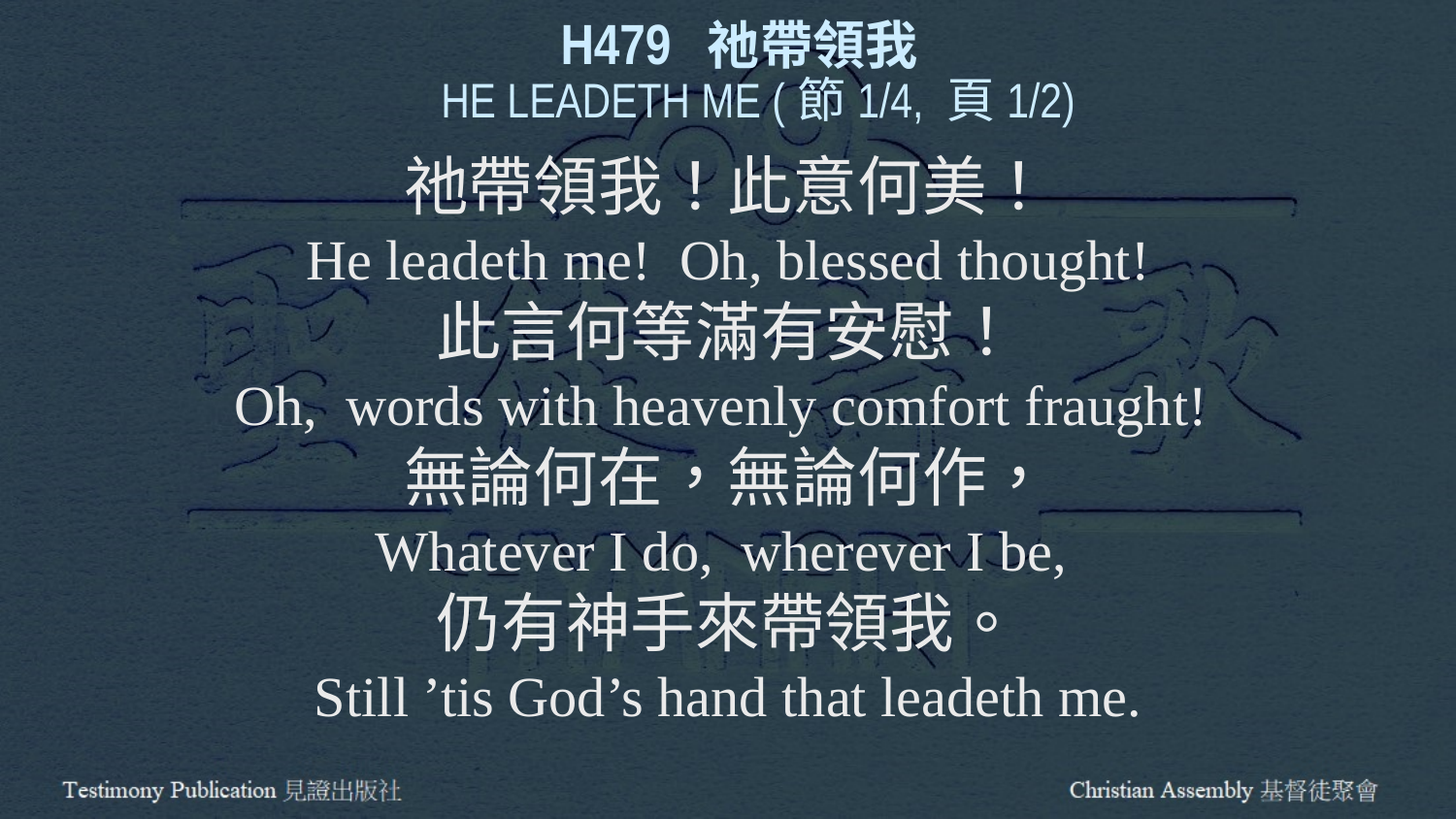

H479  祂帶領我
HE LEADETH ME (節1/4, 頁1/2)
祂帶領我！此意何美！
He leadeth me!  Oh, blessed thought!
此言何等滿有安慰！
Oh,  words with heavenly comfort fraught!
無論何在，無論何作，
Whatever I do,  wherever I be,
仍有神手來帶領我。
Still ’tis God’s hand that leadeth me.